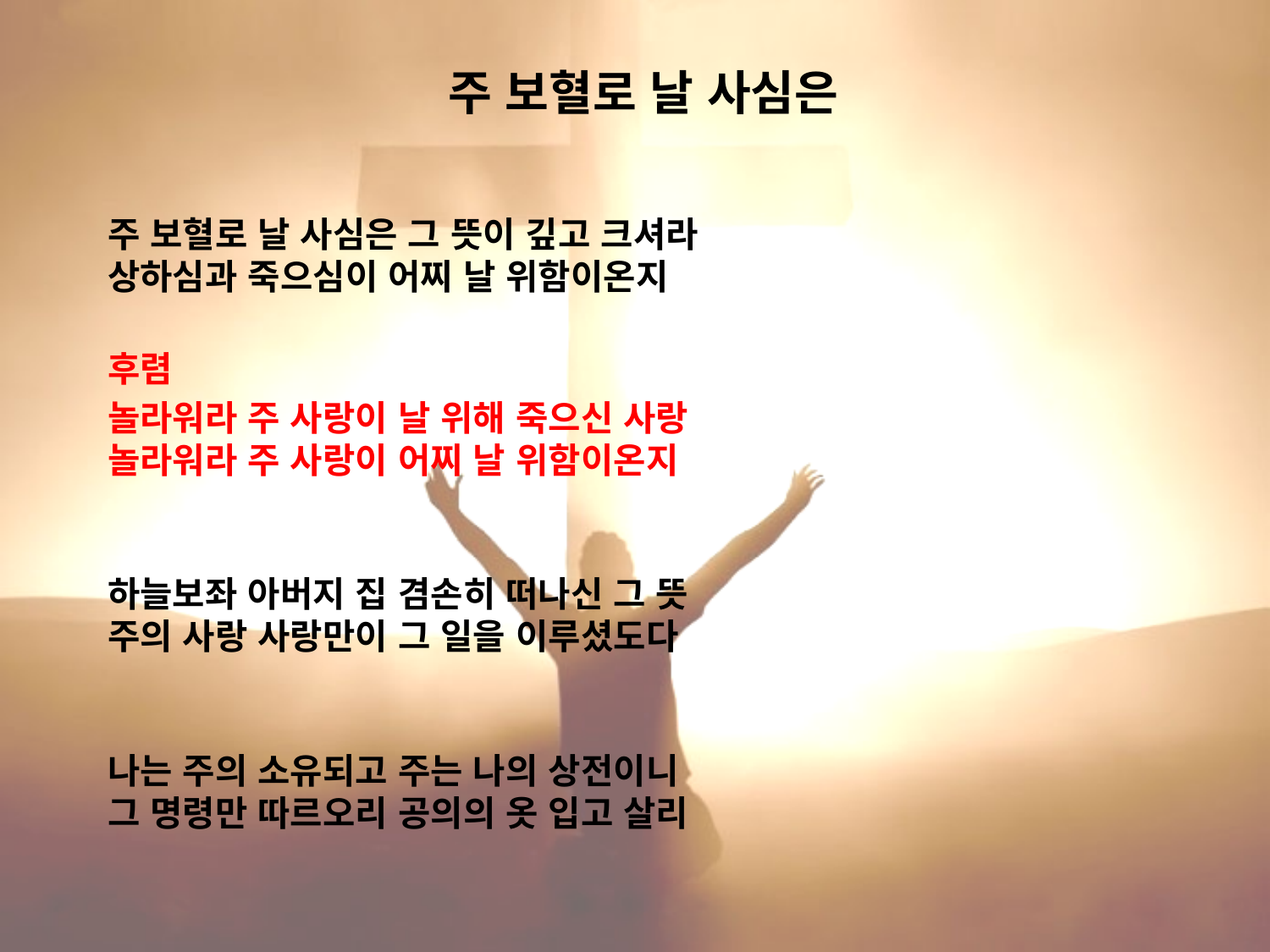

# 주 보혈로 날 사심은
주 보혈로 날 사심은 그 뜻이 깊고 크셔라
상하심과 죽으심이 어찌 날 위함이온지
후렴
놀라워라 주 사랑이 날 위해 죽으신 사랑
놀라워라 주 사랑이 어찌 날 위함이온지
하늘보좌 아버지 집 겸손히 떠나신 그 뜻
주의 사랑 사랑만이 그 일을 이루셨도다
나는 주의 소유되고 주는 나의 상전이니
그 명령만 따르오리 공의의 옷 입고 살리